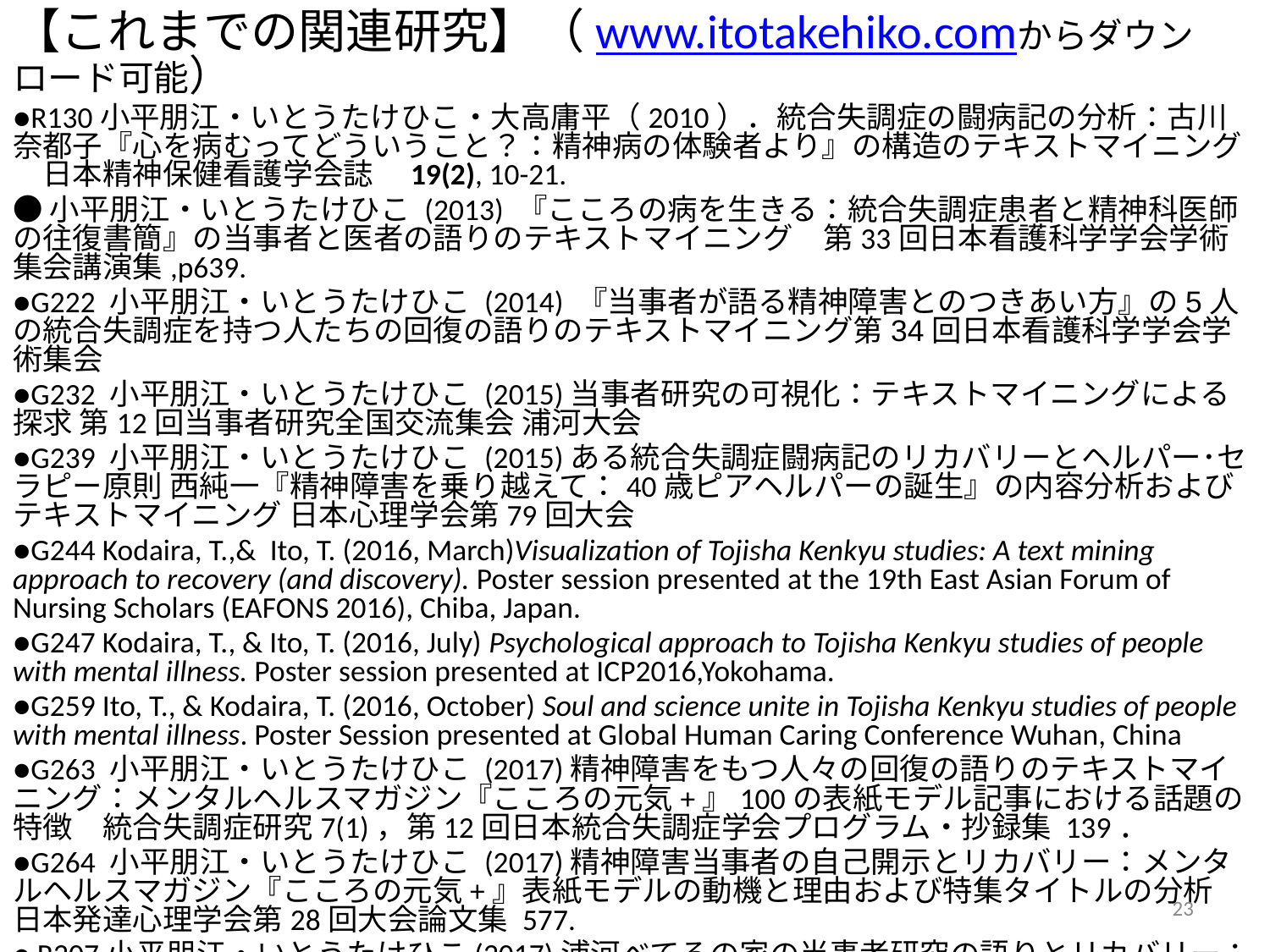

【これまでの関連研究】（www.itotakehiko.comからダウンロード可能）
●R130小平朋江・いとうたけひこ・大高庸平（2010）．統合失調症の闘病記の分析：古川奈都子『心を病むってどういうこと？：精神病の体験者より』の構造のテキストマイニング　日本精神保健看護学会誌　19(2), 10-21.
●小平朋江・いとうたけひこ (2013) 『こころの病を生きる：統合失調症患者と精神科医師の往復書簡』の当事者と医者の語りのテキストマイニング　第33回日本看護科学学会学術集会講演集,p639.
●G222 小平朋江・いとうたけひこ (2014) 『当事者が語る精神障害とのつきあい方』の5人の統合失調症を持つ人たちの回復の語りのテキストマイニング第34回日本看護科学学会学術集会
●G232 小平朋江・いとうたけひこ (2015)当事者研究の可視化：テキストマイニングによる探求 第12回当事者研究全国交流集会 浦河大会
●G239 小平朋江・いとうたけひこ (2015)ある統合失調症闘病記のリカバリーとヘルパー･セラピー原則 西純一『精神障害を乗り越えて：40歳ピアヘルパーの誕生』の内容分析およびテキストマイニング 日本心理学会第79回大会
●G244 Kodaira, T.,&  Ito, T. (2016, March)Visualization of Tojisha Kenkyu studies: A text mining approach to recovery (and discovery). Poster session presented at the 19th East Asian Forum of Nursing Scholars (EAFONS 2016), Chiba, Japan.
●G247 Kodaira, T., & Ito, T. (2016, July) Psychological approach to Tojisha Kenkyu studies of people with mental illness. Poster session presented at ICP2016,Yokohama.
●G259 Ito, T., & Kodaira, T. (2016, October) Soul and science unite in Tojisha Kenkyu studies of people with mental illness. Poster Session presented at Global Human Caring Conference Wuhan, China
●G263 小平朋江・いとうたけひこ (2017)精神障害をもつ人々の回復の語りのテキストマイニング：メンタルヘルスマガジン『こころの元気+』100の表紙モデル記事における話題の特徴　統合失調症研究7(1)，第12回日本統合失調症学会プログラム・抄録集 139．
●G264 小平朋江・いとうたけひこ (2017)精神障害当事者の自己開示とリカバリー：メンタルヘルスマガジン『こころの元気+』表紙モデルの動機と理由および特集タイトルの分析　日本発達心理学会第28回大会論文集 577.
● R207小平朋江・いとうたけひこ(2017)浦河べてるの家の当事者研究の語りとリカバリー：テキストマイニング分析 心理科学 38(1),55-62．

23